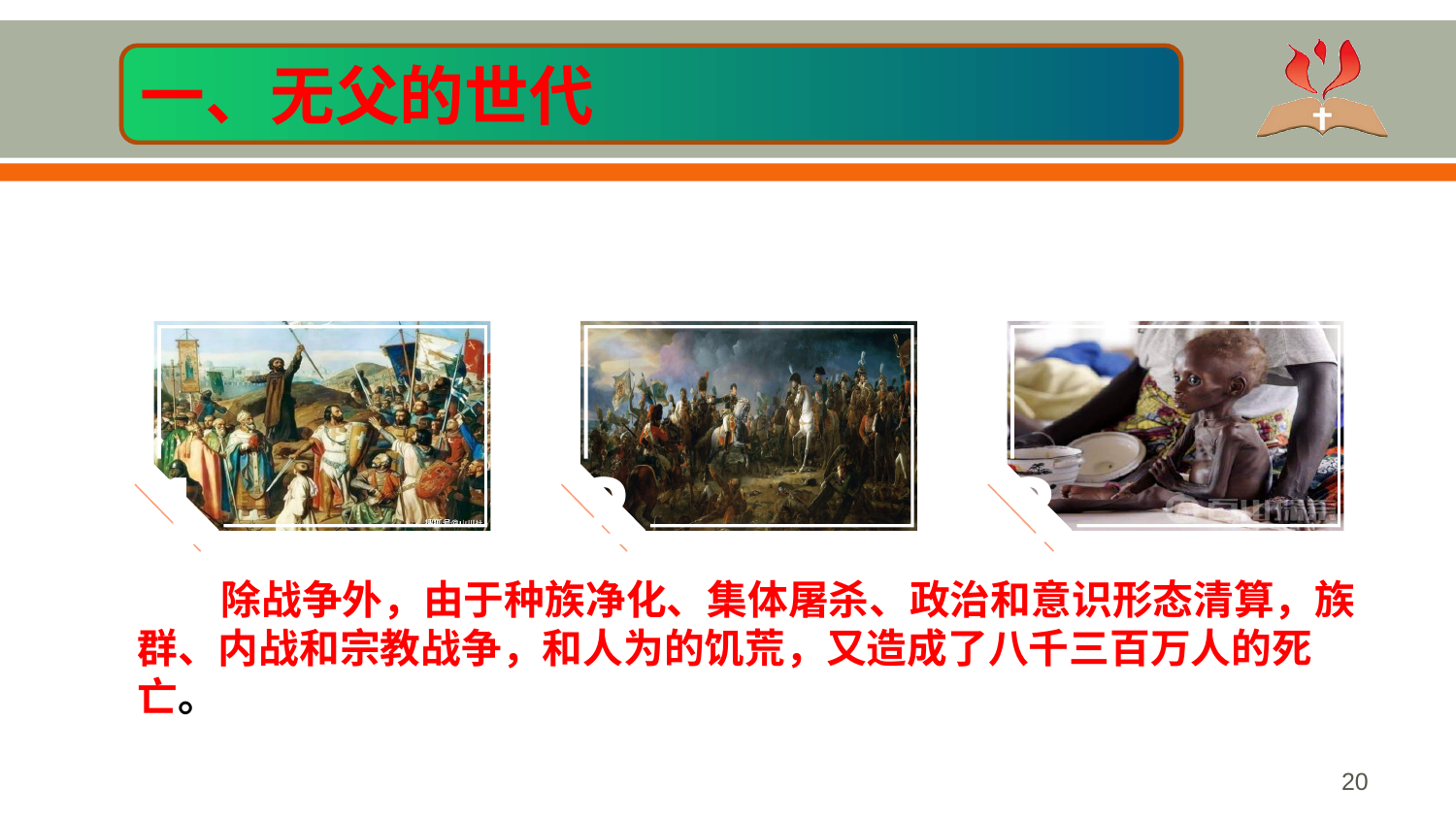

一、无父的世代

1
2
3
        除战争外，由于种族净化、集体屠杀、政治和意识形态清算，族群、内战和宗教战争，和人为的饥荒，又造成了八千三百万人的死亡。
20